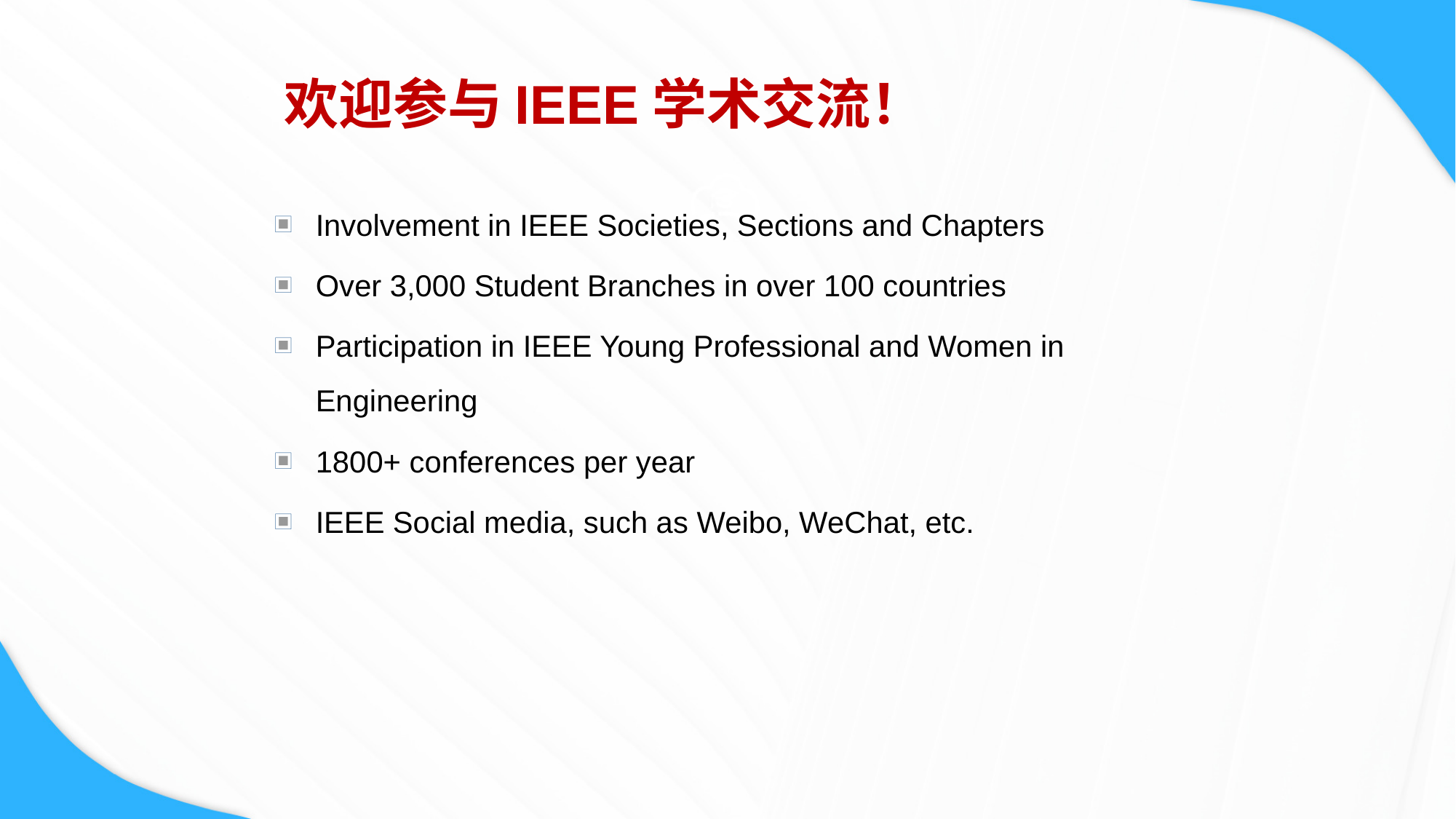

# 欢迎参与IEEE学术交流！
Involvement in IEEE Societies, Sections and Chapters
Over 3,000 Student Branches in over 100 countries
Participation in IEEE Young Professional and Women in Engineering
1800+ conferences per year
IEEE Social media, such as Weibo, WeChat, etc.